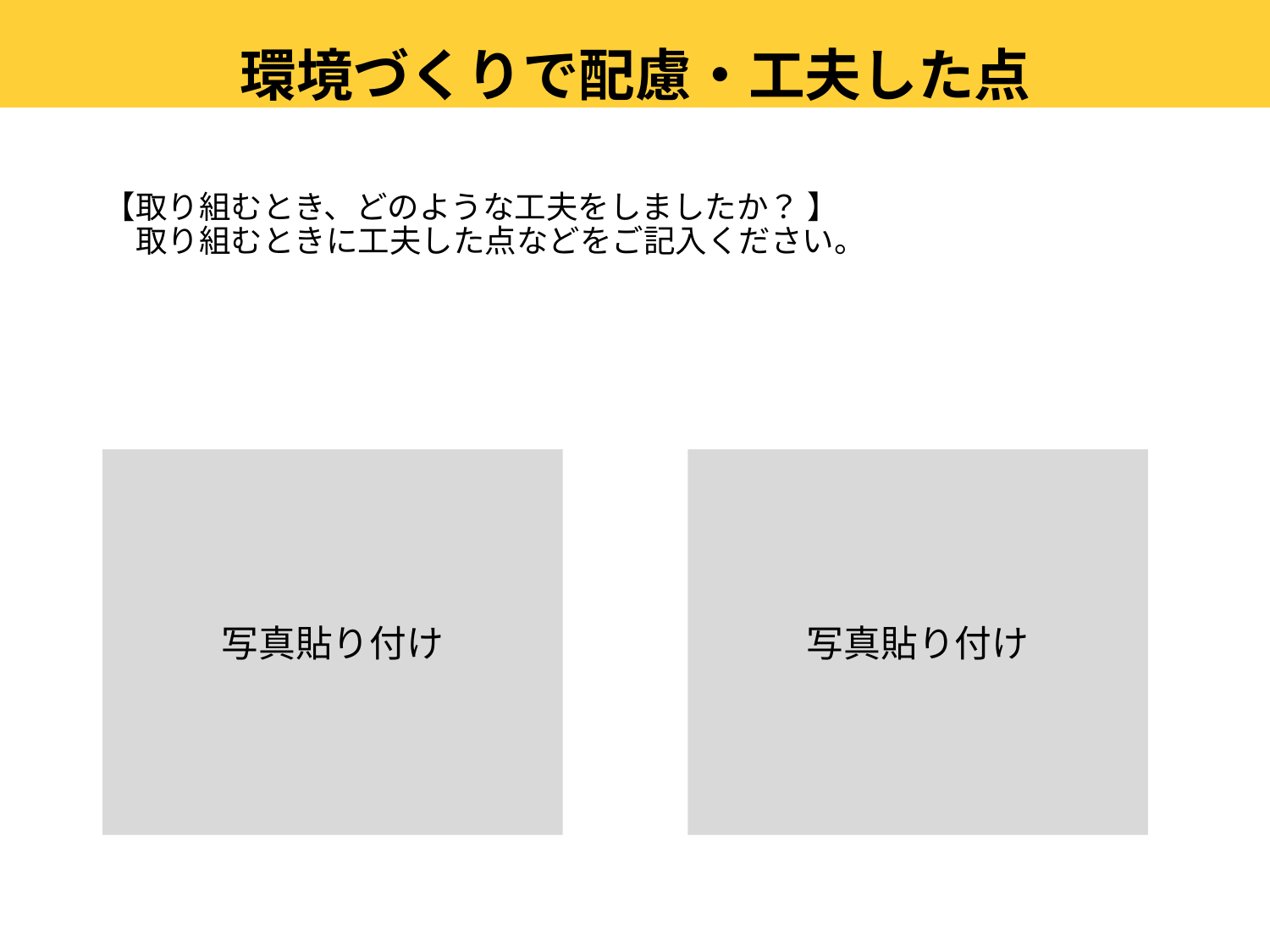

環境づくりで配慮・工夫した点
# 【取り組むとき、どのような工夫をしましたか？ 】 　取り組むときに工夫した点などをご記入ください。
写真貼り付け
写真貼り付け